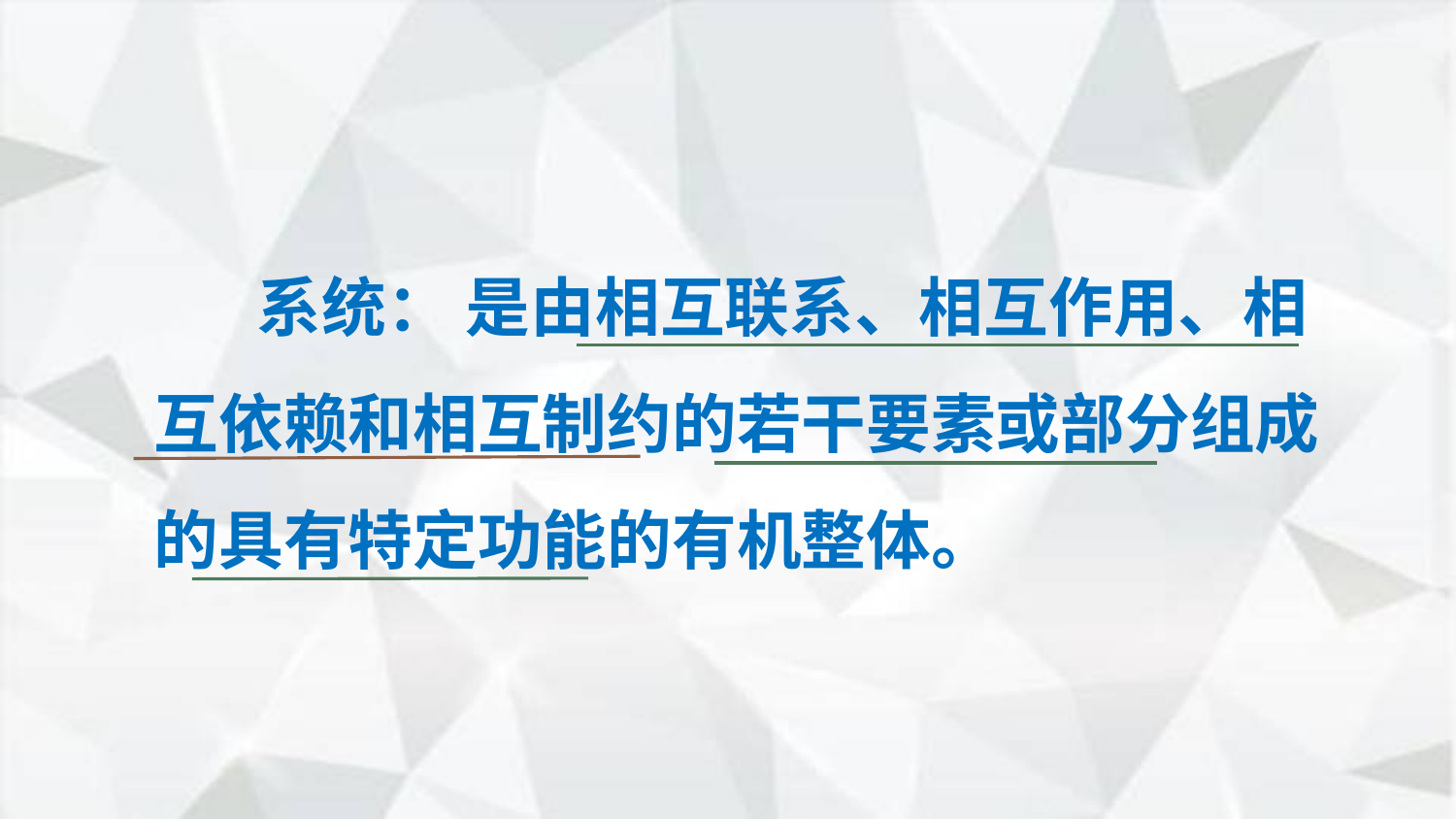

系统： 是由相互联系、相互作用、相
互依赖和相互制约的若干要素或部分组成
的具有特定功能的有机整体。